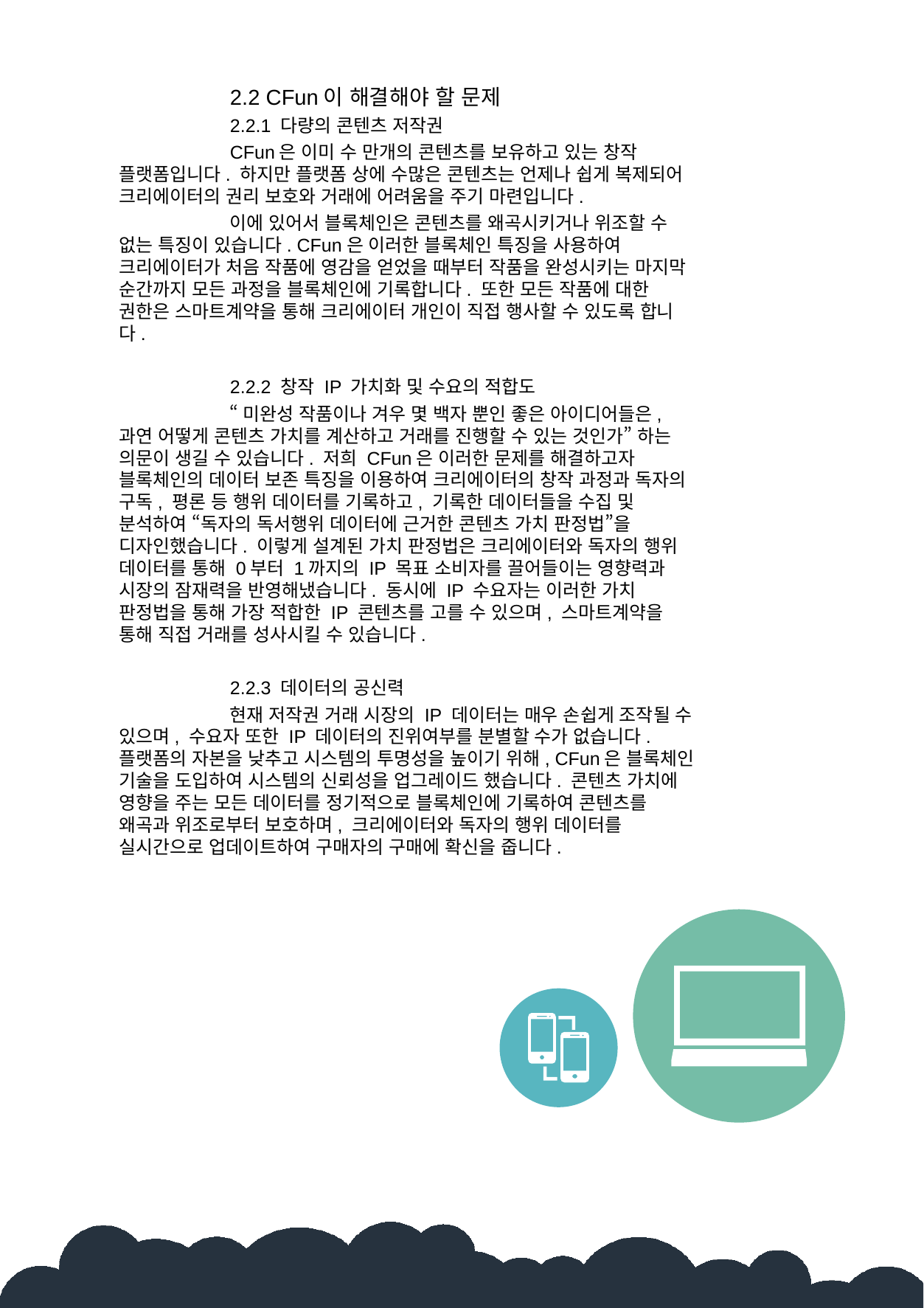

2.2 CFun이 해결해야 할 문제
	2.2.1 다량의 콘텐츠 저작권
	CFun은 이미 수 만개의 콘텐츠를 보유하고 있는 창작 플랫폼입니다. 하지만 플랫폼 상에 수많은 콘텐츠는 언제나 쉽게 복제되어 크리에이터의 권리 보호와 거래에 어려움을 주기 마련입니다.
	이에 있어서 블록체인은 콘텐츠를 왜곡시키거나 위조할 수 없는 특징이 있습니다. CFun은 이러한 블록체인 특징을 사용하여 크리에이터가 처음 작품에 영감을 얻었을 때부터 작품을 완성시키는 마지막 순간까지 모든 과정을 블록체인에 기록합니다. 또한 모든 작품에 대한 권한은 스마트계약을 통해 크리에이터 개인이 직접 행사할 수 있도록 합니다.

	2.2.2 창작 IP 가치화 및 수요의 적합도
	“미완성 작품이나 겨우 몇 백자 뿐인 좋은 아이디어들은, 과연 어떻게 콘텐츠 가치를 계산하고 거래를 진행할 수 있는 것인가” 하는 의문이 생길 수 있습니다. 저희 CFun은 이러한 문제를 해결하고자 블록체인의 데이터 보존 특징을 이용하여 크리에이터의 창작 과정과 독자의 구독, 평론 등 행위 데이터를 기록하고, 기록한 데이터들을 수집 및 분석하여 “독자의 독서행위 데이터에 근거한 콘텐츠 가치 판정법”을 디자인했습니다. 이렇게 설계된 가치 판정법은 크리에이터와 독자의 행위 데이터를 통해 0부터 1까지의 IP 목표 소비자를 끌어들이는 영향력과 시장의 잠재력을 반영해냈습니다. 동시에 IP 수요자는 이러한 가치 판정법을 통해 가장 적합한 IP 콘텐츠를 고를 수 있으며, 스마트계약을 통해 직접 거래를 성사시킬 수 있습니다.

	2.2.3 데이터의 공신력
	현재 저작권 거래 시장의 IP 데이터는 매우 손쉽게 조작될 수 있으며, 수요자 또한 IP 데이터의 진위여부를 분별할 수가 없습니다. 플랫폼의 자본을 낮추고 시스템의 투명성을 높이기 위해, CFun은 블록체인 기술을 도입하여 시스템의 신뢰성을 업그레이드 했습니다. 콘텐츠 가치에 영향을 주는 모든 데이터를 정기적으로 블록체인에 기록하여 콘텐츠를 왜곡과 위조로부터 보호하며, 크리에이터와 독자의 행위 데이터를 실시간으로 업데이트하여 구매자의 구매에 확신을 줍니다.